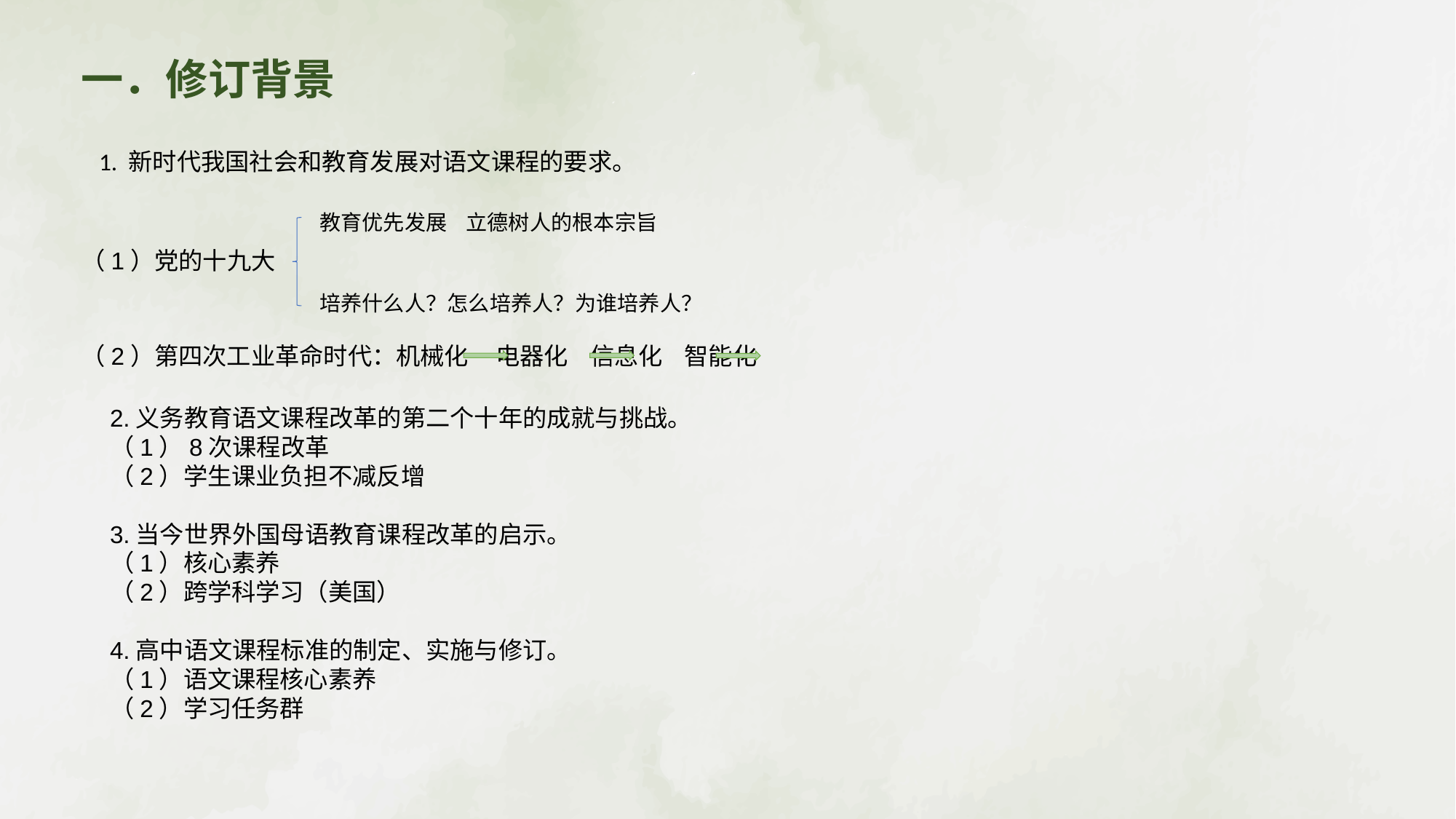

一．修订背景
1. 新时代我国社会和教育发展对语文课程的要求。

教育优先发展    立德树人的根本宗旨

（1）党的十九大
培养什么人？怎么培养人？为谁培养人？
（2）第四次工业革命时代：机械化     电器化    信息化    智能化

2.义务教育语文课程改革的第二个十年的成就与挑战。（1）8次课程改革    （2）学生课业负担不减反增
3.当今世界外国母语教育课程改革的启示。（1）核心素养（2）跨学科学习（美国）
4.高中语文课程标准的制定、实施与修订。（1）语文课程核心素养   （2）学习任务群